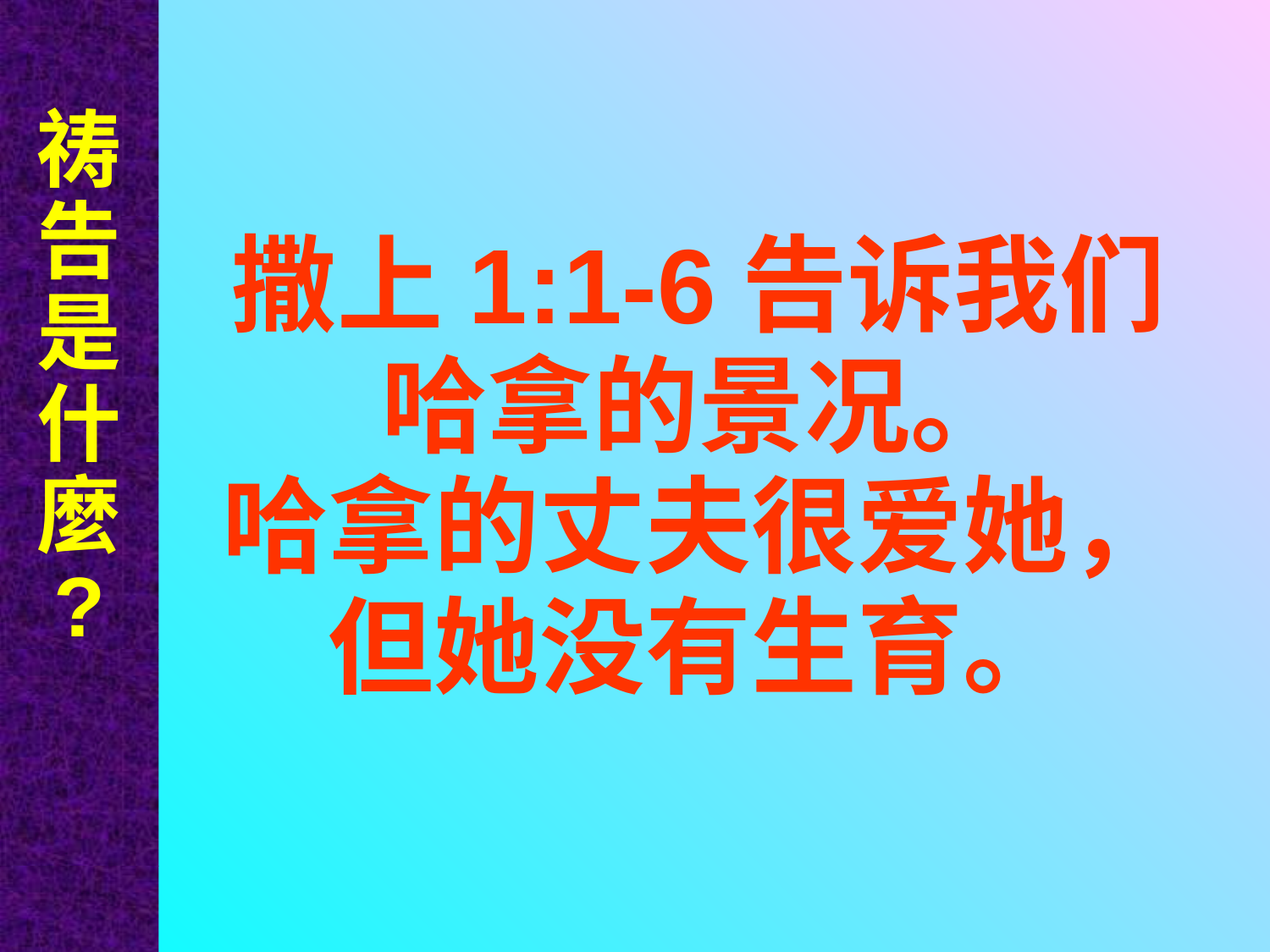

祷告是什麼
?

# 撒上1:1-6告诉我们 哈拿的景况。 哈拿的丈夫很爱她， 但她没有生育。